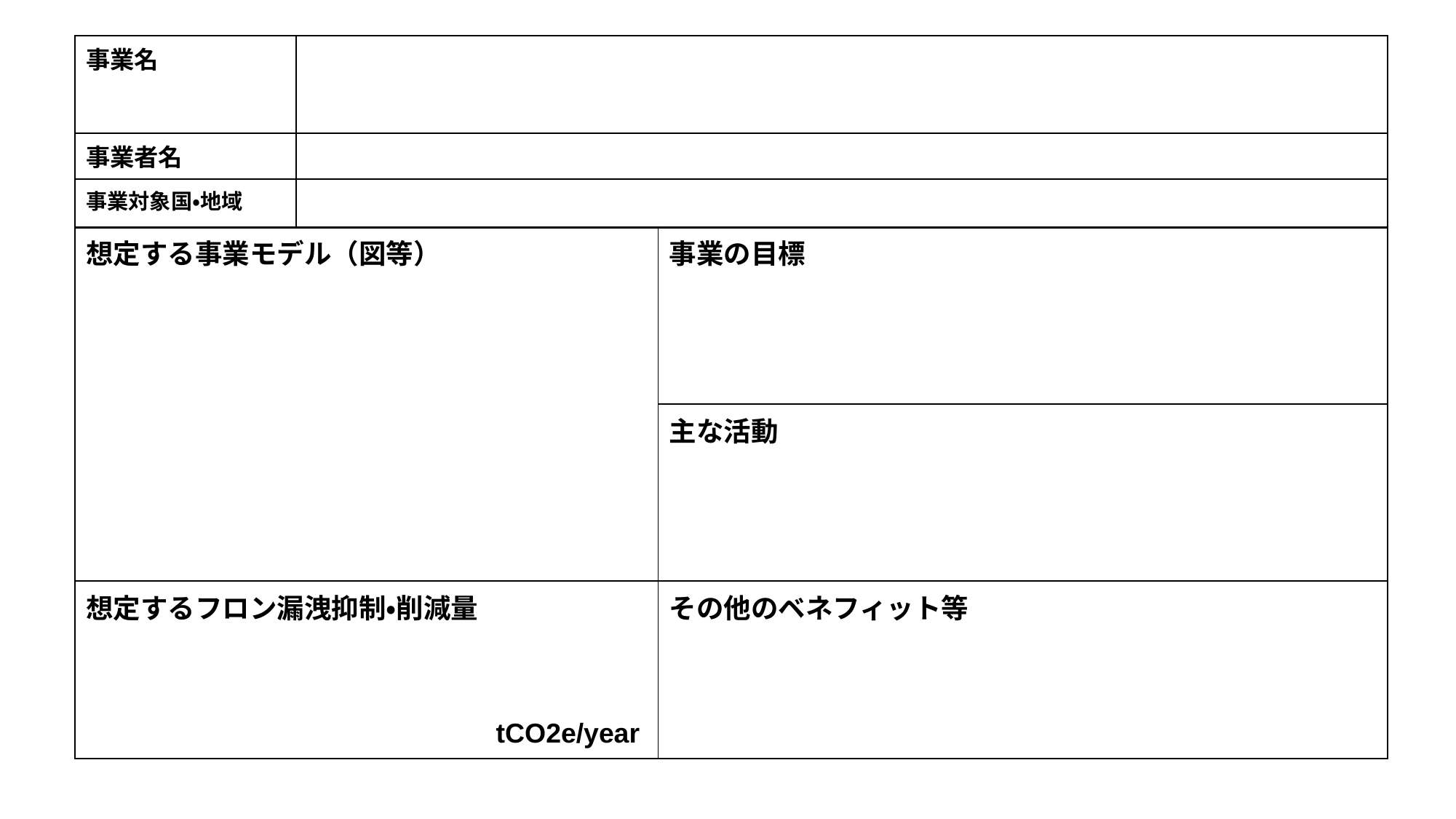

| 事業名 |  |
| --- | --- |
| 事業者名 |  |
| 事業対象国・地域 |  |
| 想定する事業モデル（図等） | 事業の目標 |
| --- | --- |
|  | 主な活動 |
| 想定するフロン漏洩抑制・削減量 tCO2e/year | その他のベネフィット等 |